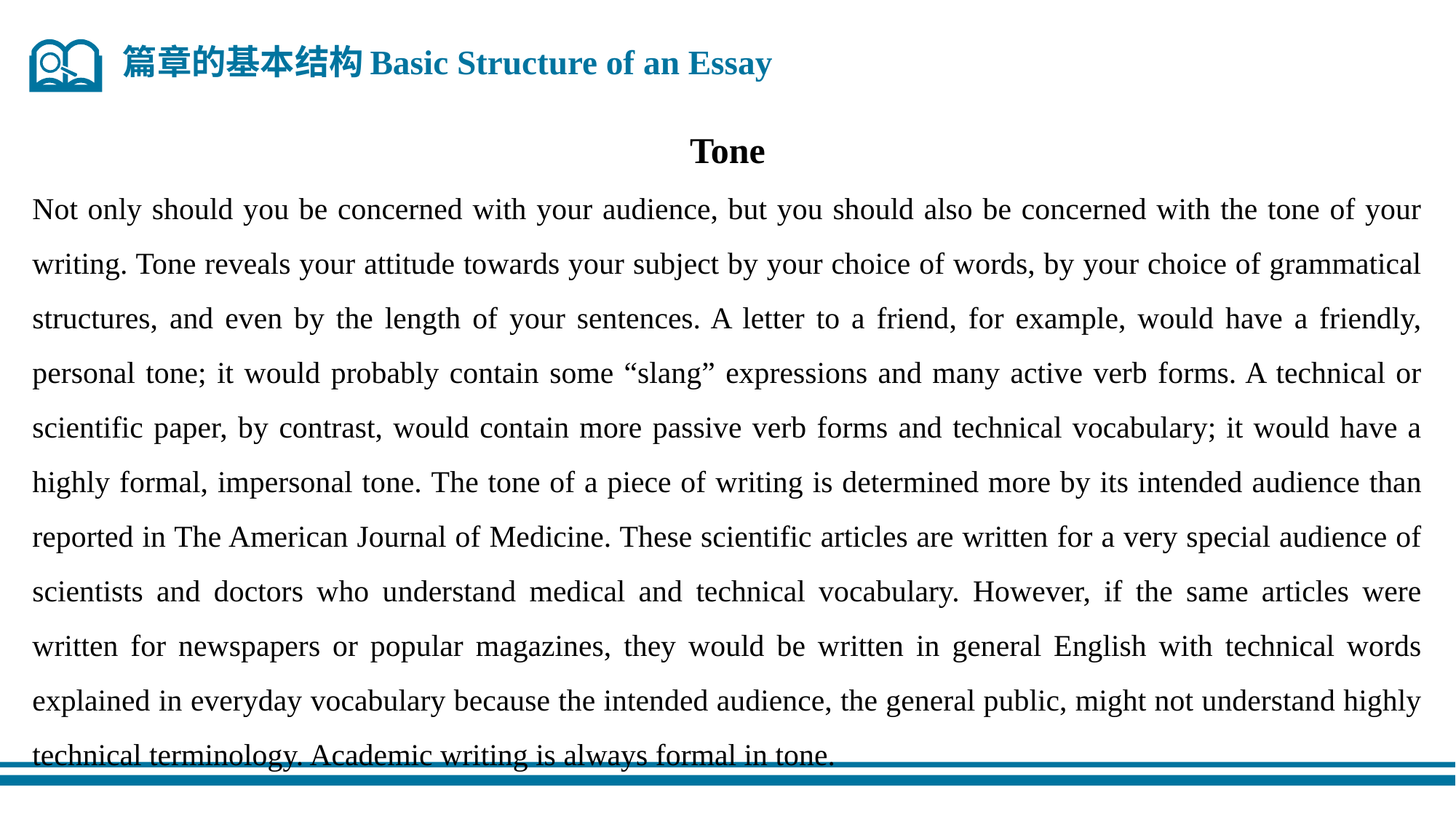

篇章的基本结构Basic Structure of an Essay
Tone
Not only should you be concerned with your audience, but you should also be concerned with the tone of your writing. Tone reveals your attitude towards your subject by your choice of words, by your choice of grammatical structures, and even by the length of your sentences. A letter to a friend, for example, would have a friendly, personal tone; it would probably contain some “slang” expressions and many active verb forms. A technical or scientific paper, by contrast, would contain more passive verb forms and technical vocabulary; it would have a highly formal, impersonal tone. The tone of a piece of writing is determined more by its intended audience than reported in The American Journal of Medicine. These scientific articles are written for a very special audience of scientists and doctors who understand medical and technical vocabulary. However, if the same articles were written for newspapers or popular magazines, they would be written in general English with technical words explained in everyday vocabulary because the intended audience, the general public, might not understand highly technical terminology. Academic writing is always formal in tone.